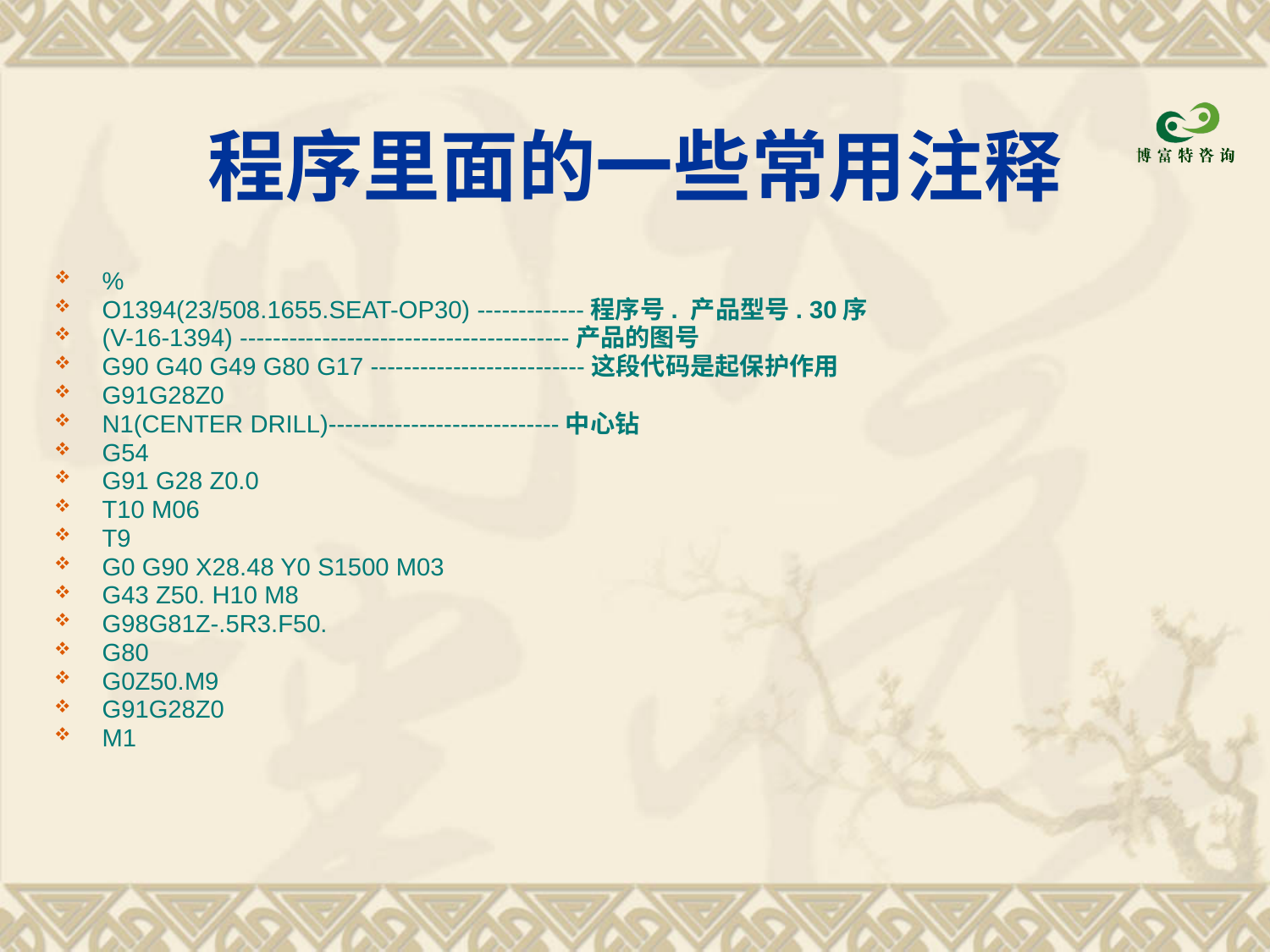

# 程序里面的一些常用注释
%
O1394(23/508.1655.SEAT-OP30) -------------程序号. 产品型号. 30序
(V-16-1394) ----------------------------------------产品的图号
G90 G40 G49 G80 G17 --------------------------这段代码是起保护作用
G91G28Z0
N1(CENTER DRILL)----------------------------中心钻
G54
G91 G28 Z0.0
T10 M06
T9
G0 G90 X28.48 Y0 S1500 M03
G43 Z50. H10 M8
G98G81Z-.5R3.F50.
G80
G0Z50.M9
G91G28Z0
M1